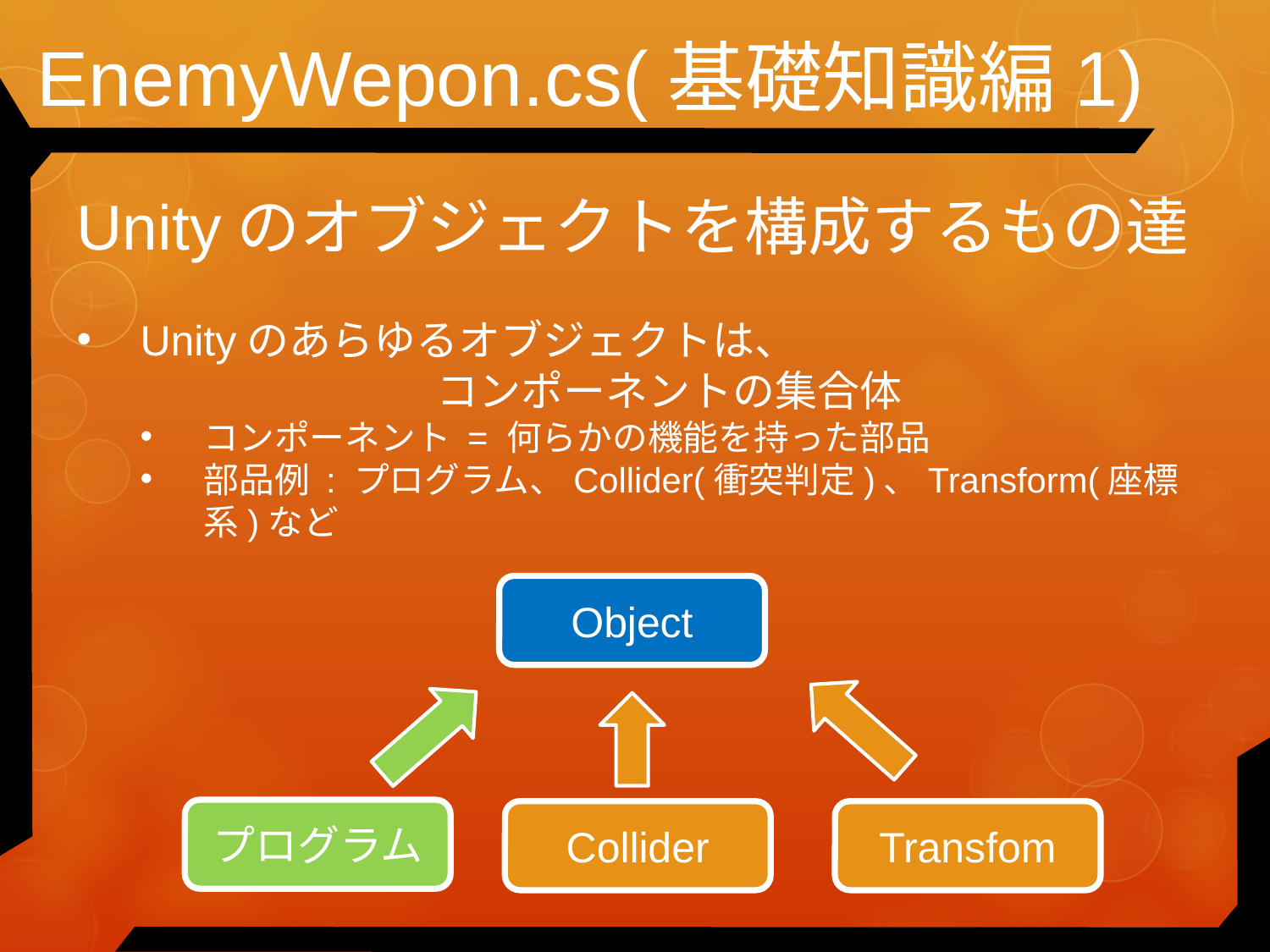

# EnemyWepon.cs(基礎知識編1)
Unityのオブジェクトを構成するもの達

Unityのあらゆるオブジェクトは、				　　　　コンポーネントの集合体
コンポーネント = 何らかの機能を持った部品
部品例 : プログラム、Collider(衝突判定)、Transform(座標系)など

Object

プログラム
Transfom
Collider